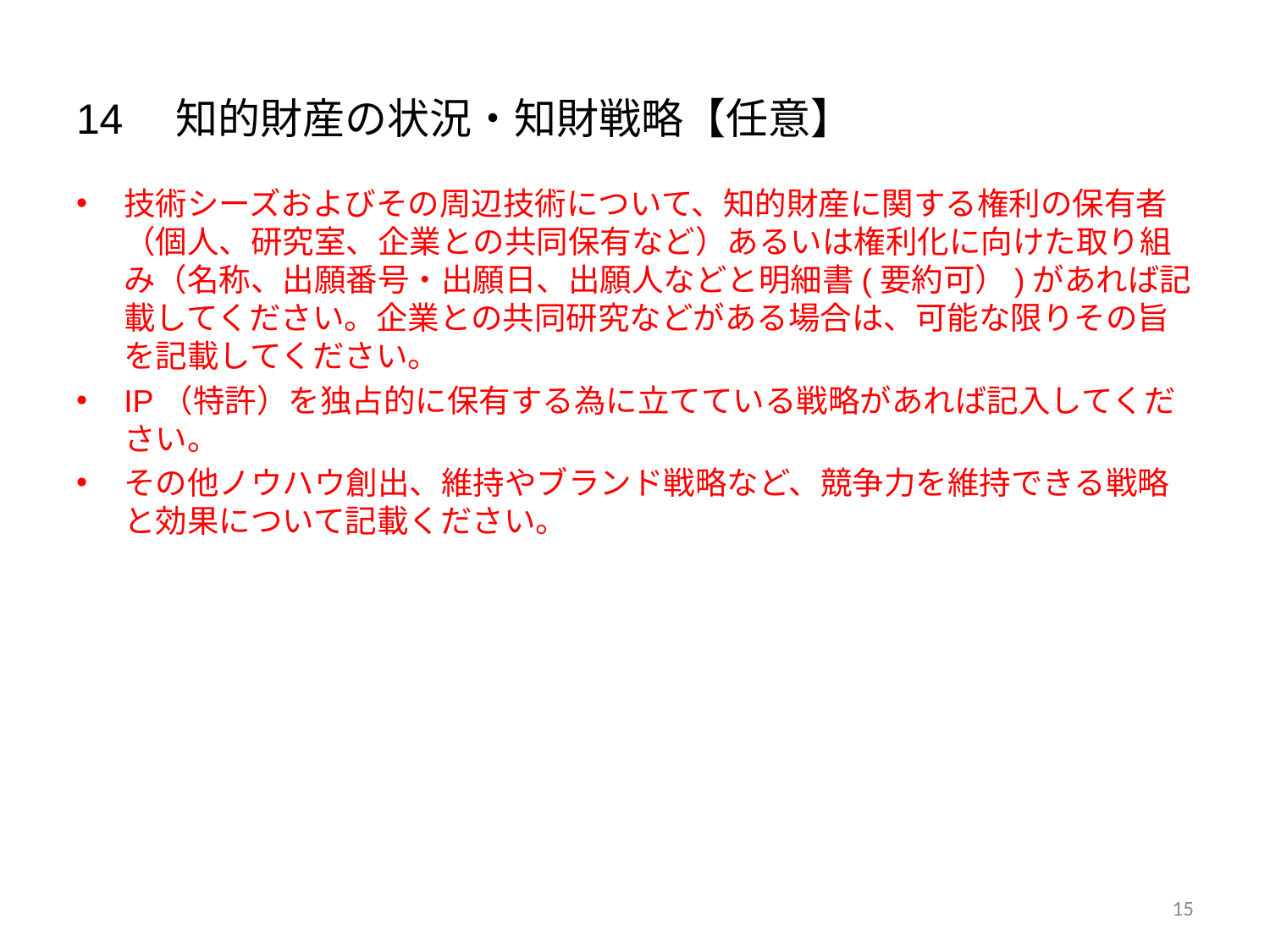

# 14　知的財産の状況・知財戦略【任意】
技術シーズおよびその周辺技術について、知的財産に関する権利の保有者（個人、研究室、企業との共同保有など）あるいは権利化に向けた取り組み（名称、出願番号・出願日、出願人などと明細書(要約可）)があれば記載してください。企業との共同研究などがある場合は、可能な限りその旨を記載してください。
IP（特許）を独占的に保有する為に立てている戦略があれば記入してください。
その他ノウハウ創出、維持やブランド戦略など、競争力を維持できる戦略と効果について記載ください。
15